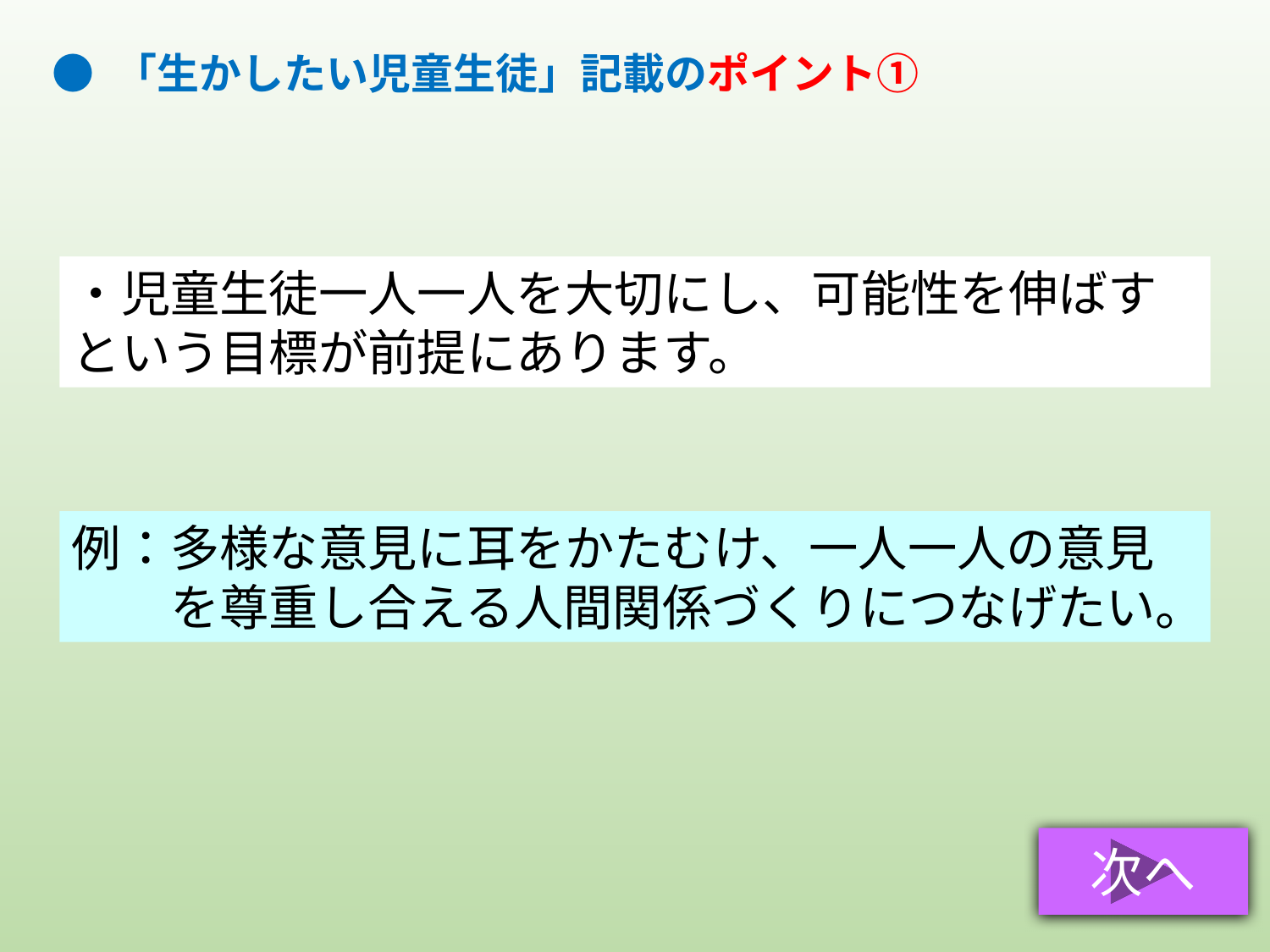

● 「生かしたい児童生徒」記載のポイント①
・児童生徒一人一人を大切にし、可能性を伸ばすという目標が前提にあります。
例：多様な意見に耳をかたむけ、一人一人の意見
　　を尊重し合える人間関係づくりにつなげたい。
次へ